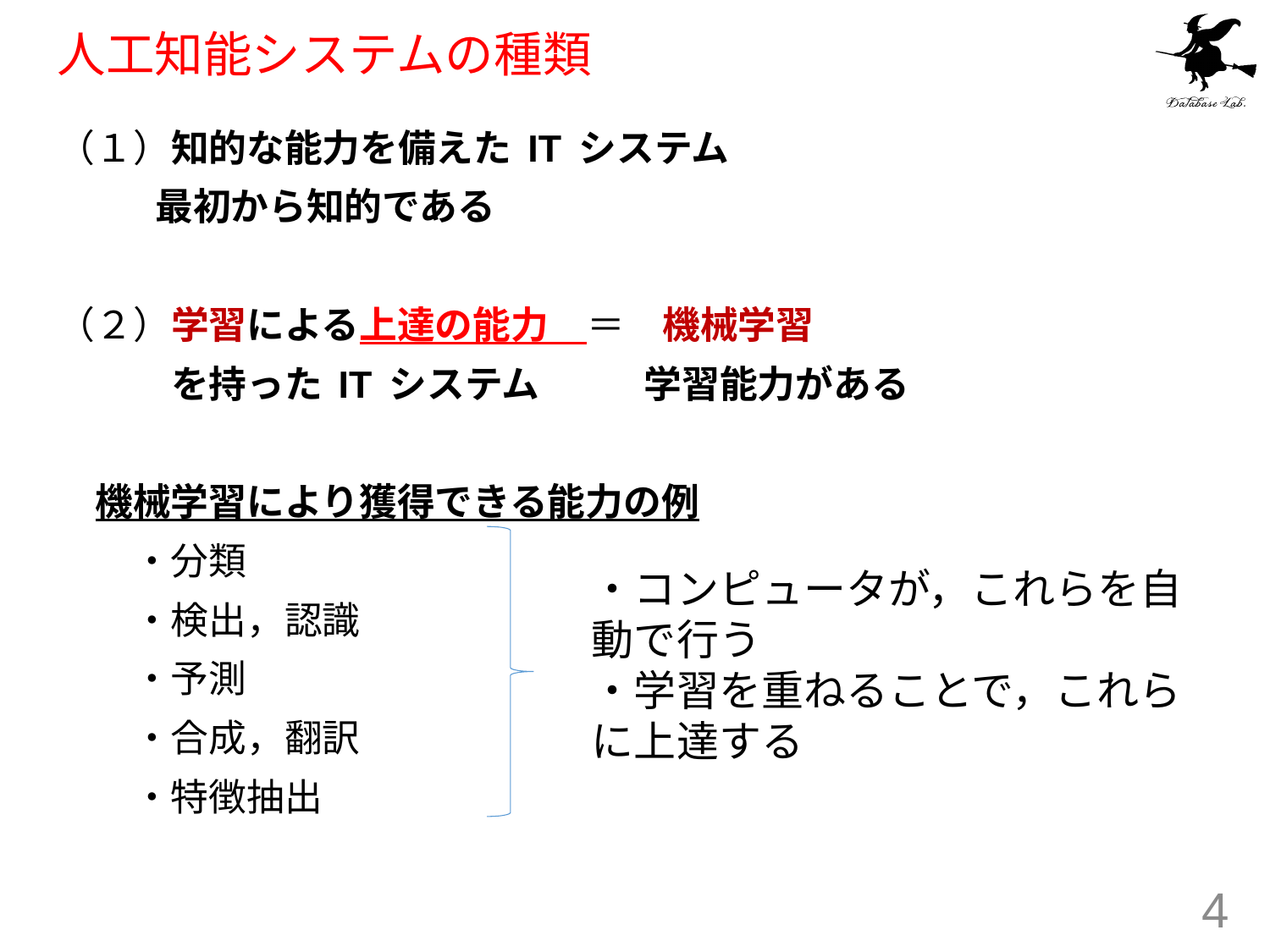

# 人工知能システムの種類
（１）知的な能力を備えた IT システム
	最初から知的である

（２）学習による上達の能力　＝　機械学習
　　　を持った IT システム　	学習能力がある

　機械学習により獲得できる能力の例
　　・分類
　　・検出，認識
　　・予測
　　・合成，翻訳
　　・特徴抽出

・コンピュータが，これらを自動で行う
・学習を重ねることで，これらに上達する
4